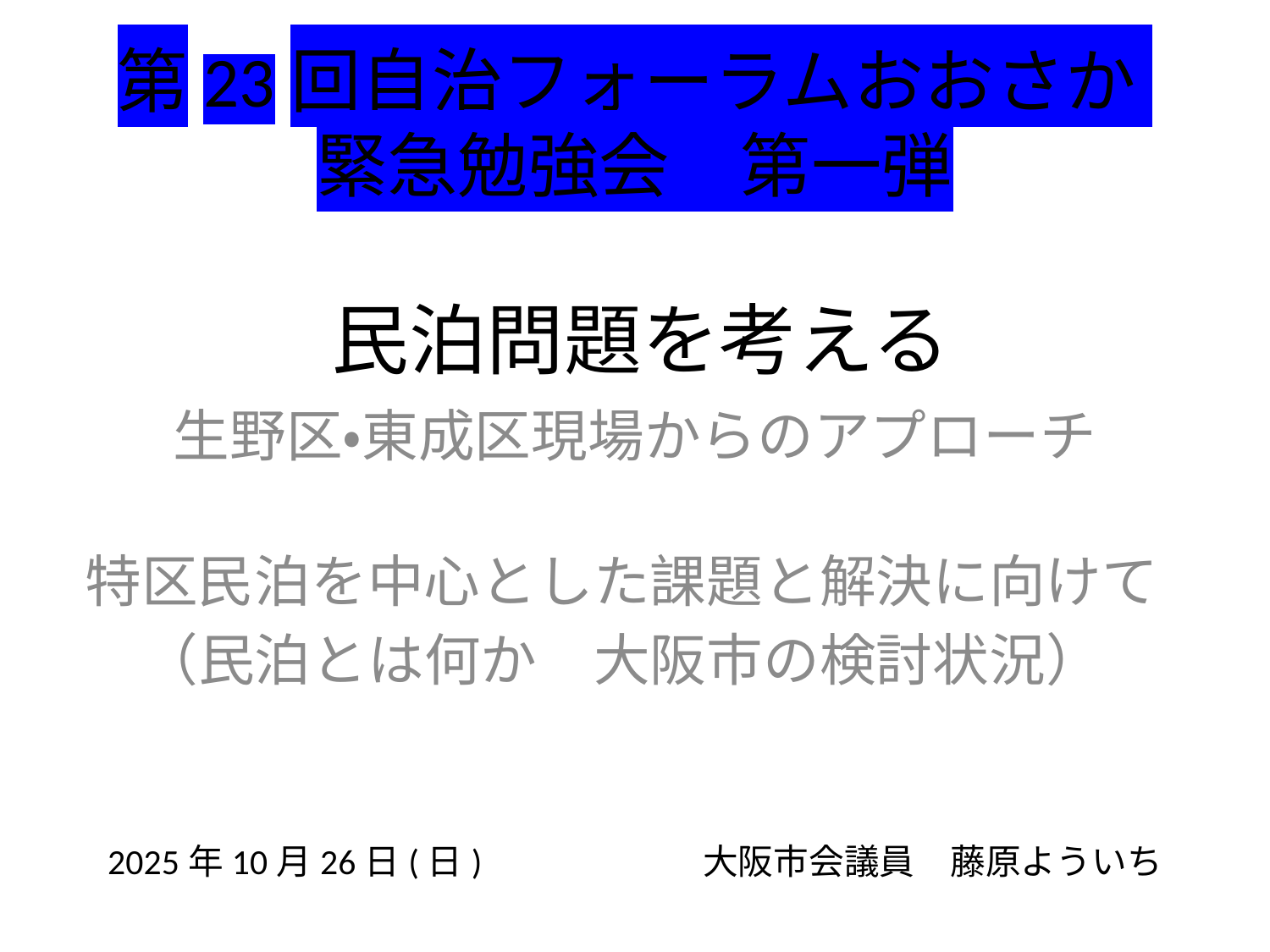

# 第23回自治フォーラムおおさか 緊急勉強会　第一弾
民泊問題を考える
生野区・東成区現場からのアプローチ
特区民泊を中心とした課題と解決に向けて
（民泊とは何か　大阪市の検討状況）
2025年10月26日(日)　　　　　　大阪市会議員　藤原よういち